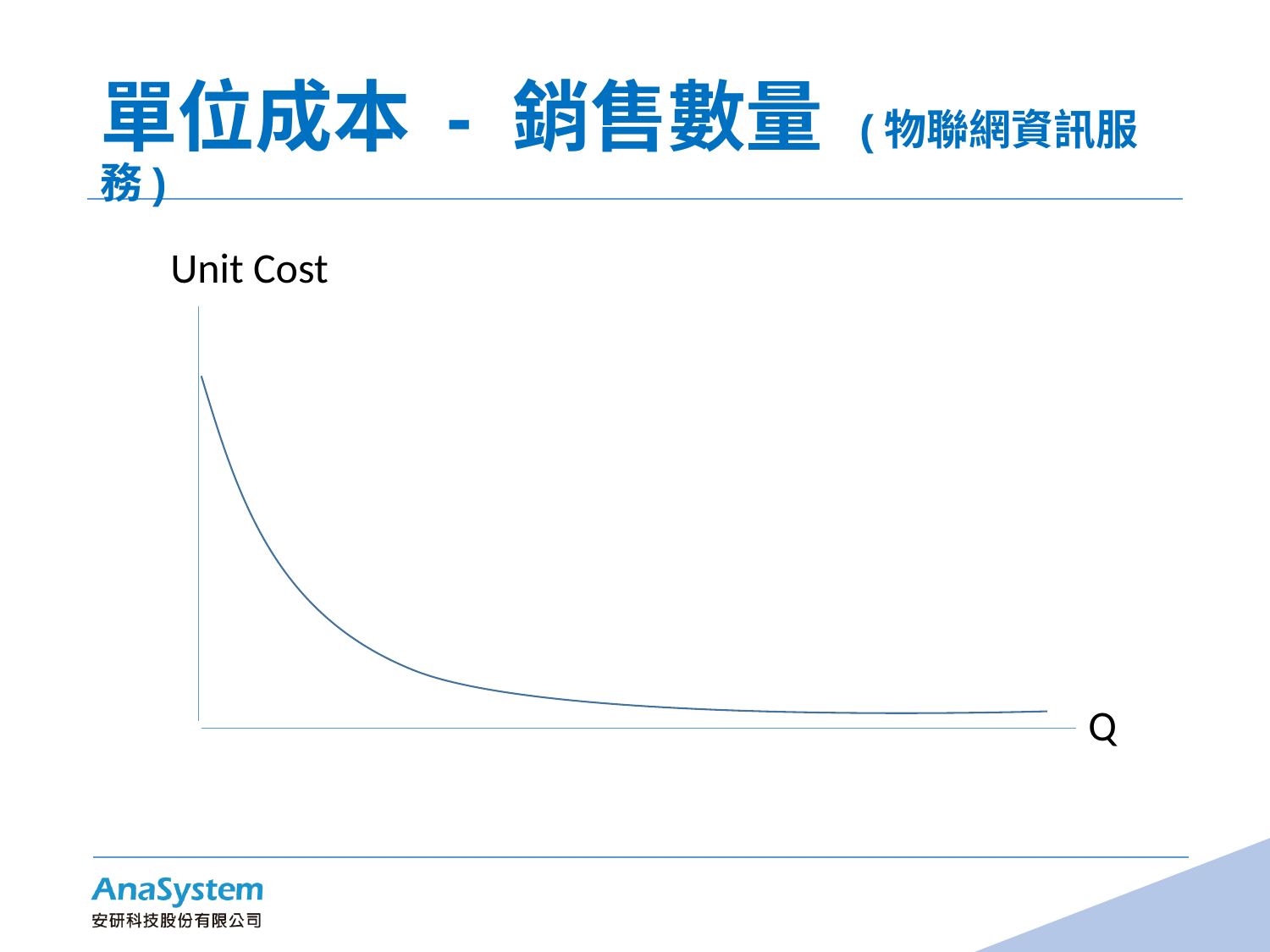

# 單位成本 - 銷售數量 (物聯網資訊服務)
Unit Cost

Q
4